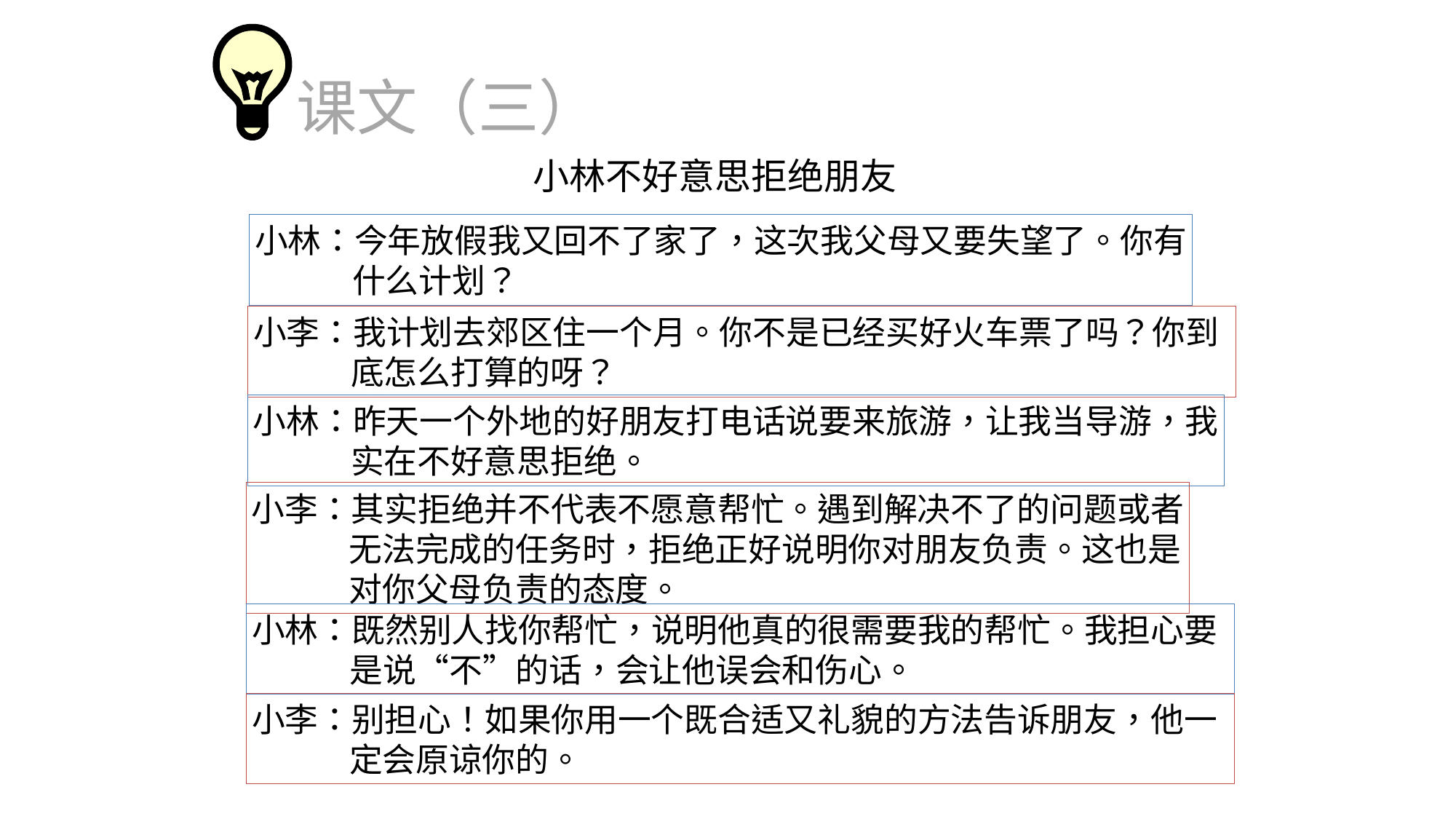

课文（三）
小林不好意思拒绝朋友
小林：今年放假我又回不了家了，这次我父母又要失望了。你有
            什么计划？
小李：我计划去郊区住一个月。你不是已经买好火车票了吗？你到
            底怎么打算的呀？
小林：昨天一个外地的好朋友打电话说要来旅游，让我当导游，我
            实在不好意思拒绝。
小李：其实拒绝并不代表不愿意帮忙。遇到解决不了的问题或者
            无法完成的任务时，拒绝正好说明你对朋友负责。这也是
            对你父母负责的态度。
小林：既然别人找你帮忙，说明他真的很需要我的帮忙。我担心要
            是说“不”的话，会让他误会和伤心。
小李：别担心！如果你用一个既合适又礼貌的方法告诉朋友，他一
            定会原谅你的。